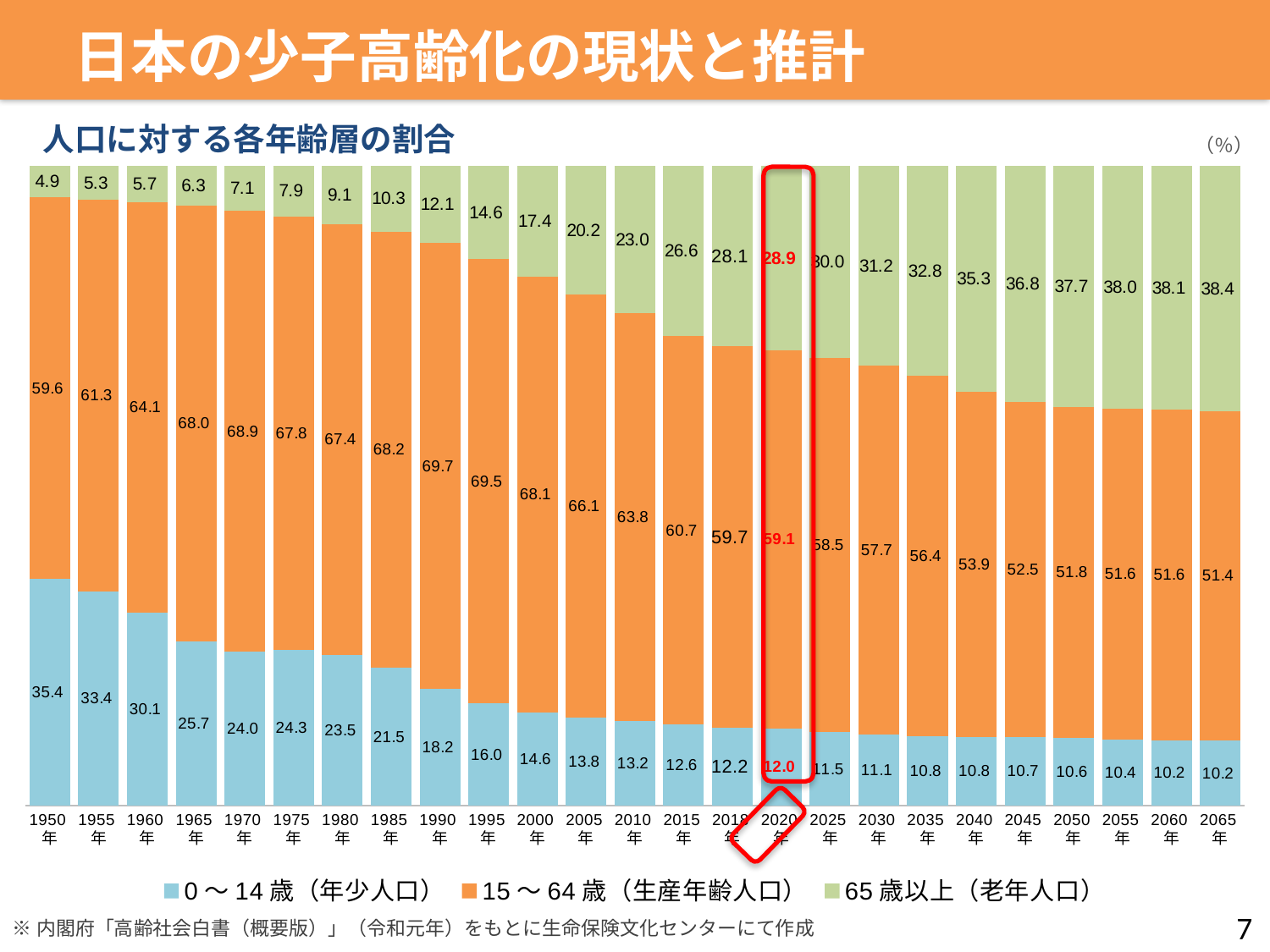

日本の少子高齢化の現状と推計
人口に対する各年齢層の割合
（％）

### Chart

| Category | 0～14歳（年少人口） | 15～64歳（生産年齢人口） | 65歳以上（老年人口） |
|---|---|---|---|
| 1950年 | 35.41369472182596 | 59.64098906324299 | 4.945316214931051 |
| 1955年 | 33.44437041972019 | 61.25916055962691 | 5.296469020652898 |
| 1960年 | 30.14846235418876 | 64.12513255567337 | 5.726405090137858 |
| 1965年 | 25.735887096774196 | 67.98387096774194 | 6.280241935483871 |
| 1970年 | 24.02789720072609 | 68.90226425910004 | 7.06983854017388 |
| 1975年 | 24.327464474037 | 67.75404415050495 | 7.918491375458039 |
| 1980年 | 23.51483032737841 | 67.3818275066245 | 9.103342165997095 |
| 1985年 | 21.51061895711098 | 68.18444756631683 | 10.304933476572185 |
| 1990年 | 18.243024010382868 | 69.67878001297858 | 12.078195976638547 |
| 1995年 | 15.953121262855777 | 69.4889579845332 | 14.557920752611016 |
| 2000年 | 14.577742699289661 | 68.05051302288871 | 17.371744277821627 |
| 2005年 | 13.76492771841609 | 66.06693903205532 | 20.168133249528598 |
| 2010年 | 13.221059258676322 | 63.76800188872275 | 23.01093885260093 |
| 2015年 | 12.646239554317548 | 60.716275368085945 | 26.637485077596494 |
| 2018年 | 12.194543297746145 | 59.66785290628707 | 28.137603795966786 |
| 2020年 | 12.025215448451963 | 59.096712416214494 | 28.878072135333543 |
| 2025年 | 11.481965072629345 | 58.51150644687449 | 30.006528480496165 |
| 2030年 | 11.089657488247145 | 57.71490933512424 | 31.19543317662861 |
| 2035年 | 10.814094775212636 | 56.36174275299427 | 32.82416247179309 |
| 2040年 | 10.764514965741075 | 53.89469888207717 | 35.34078615218175 |
| 2045年 | 10.693478669423042 | 52.471339973689155 | 36.8351813568878 |
| 2050年 | 10.566074757186303 | 51.751201805160406 | 37.682723437653294 |
| 2055年 | 10.385878489326766 | 51.600985221674875 | 38.01313628899835 |
| 2060年 | 10.24232633279483 | 51.620893914916536 | 38.13677975228863 |
| 2065年 | 10.195277020890101 | 51.41916439600364 | 38.38555858310627 |

7
※内閣府「高齢社会白書（概要版）」（令和元年）をもとに生命保険文化センターにて作成